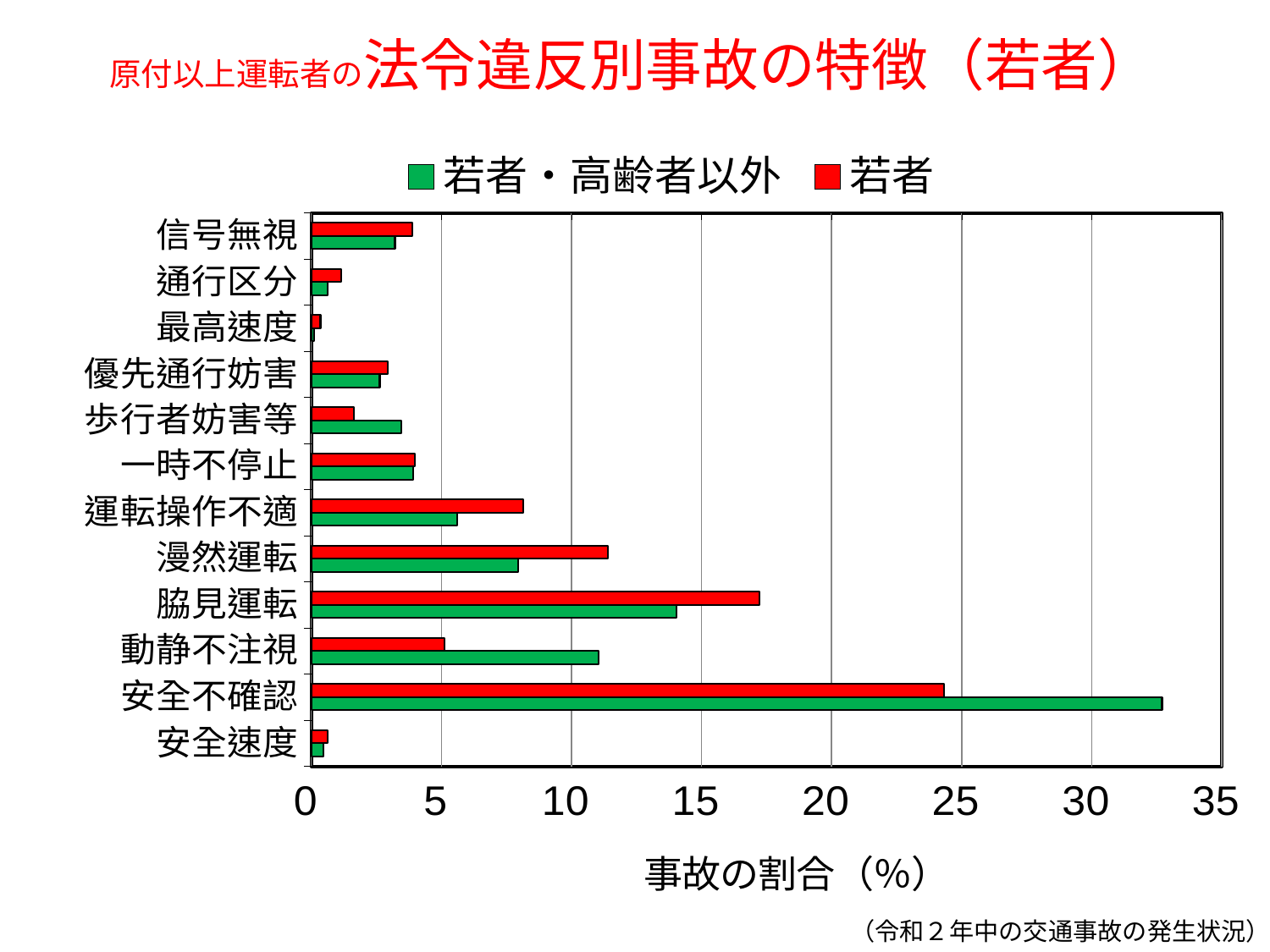

# 原付以上運転者の法令違反別事故の特徴（若者）

### Chart

| Category | 若者 | 若者・高齢者以外 |
|---|---|---|
| 信号無視 | 3.8866484423633856 | 3.211459219046373 |
| 通行区分 | 1.1448832110861504 | 0.6208167091808926 |
| 最高速度 | 0.3491487806858473 | 0.11664159417446095 |
| 優先通行妨害 | 2.936638969334452 | 2.626071031460527 |
| 歩行者妨害等 | 1.6456004547053888 | 3.4670896287090933 |
| 一時不停止 | 3.9624326738300812 | 3.9194845967689194 |
| 運転操作不適 | 8.14409830297453 | 5.602611899622822 |
| 漫然運転 | 11.410939995128157 | 7.938714108182353 |
| 脇見運転 | 17.21655344141608 | 14.0346000392439 |
| 動静不注視 | 5.112729044306709 | 11.053153683476138 |
| 安全不確認 | 24.329444880504507 | 32.70325070311989 |
| 安全速度 | 0.6225133299049991 | 0.46057078073560515 |
（令和２年中の交通事故の発生状況）